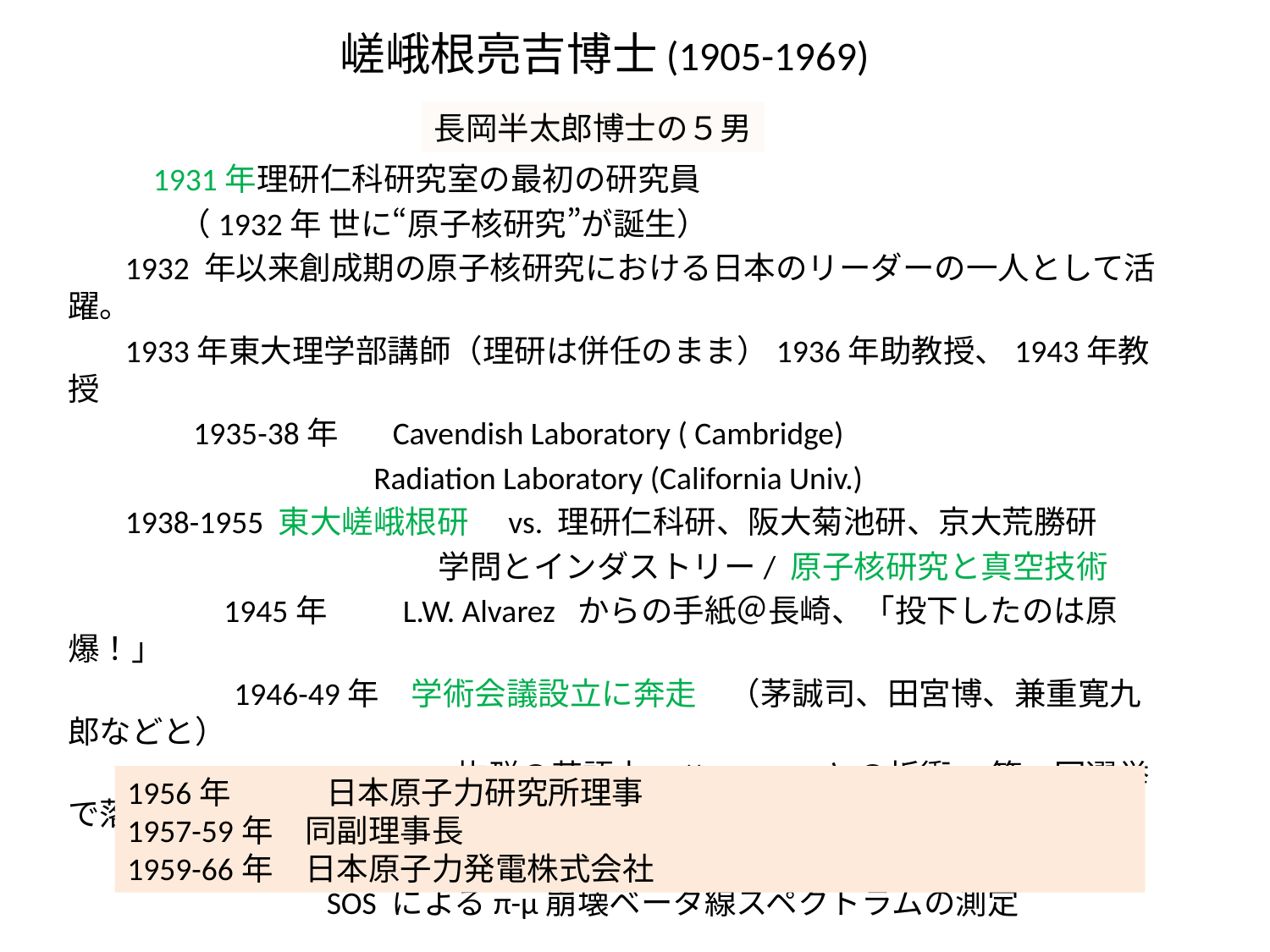

# 嵯峨根亮吉博士(1905-1969)
長岡半太郎博士の５男
　　  1931年理研仁科研究室の最初の研究員
          　（1932年 世に“原子核研究”が誕生）
        1932 年以来創成期の原子核研究における日本のリーダーの一人として活躍。
        1933年東大理学部講師（理研は併任のまま）1936年助教授、1943年教授
　            1935-38年 　 Cavendish Laboratory ( Cambridge)
                                    　Radiation Laboratory (California Univ.)
        1938-1955 東大嵯峨根研　vs. 理研仁科研、阪大菊池研、京大荒勝研
　　　　　 　　　　　　  学問とインダストリー/ 原子核研究と真空技術
　　　　   1945年     　L.W. Alvarez  からの手紙＠長崎、「投下したのは原爆！」
　　　　　1946-49年　学術会議設立に奔走　（茅誠司、田宮博、兼重寛九郎などと）
　　　　　　　　　　　　 抜群の英語力　⇔　GHQ との折衝、 第一回選挙で落選
               1949-55年  Radiation Laboratory (California Univ.) (→ LBL)
                                    SOS によるπ-μ崩壊ベータ線スペクトラムの測定

1956年　　　日本原子力研究所理事
1957-59年　同副理事長
1959-66年　日本原子力発電株式会社